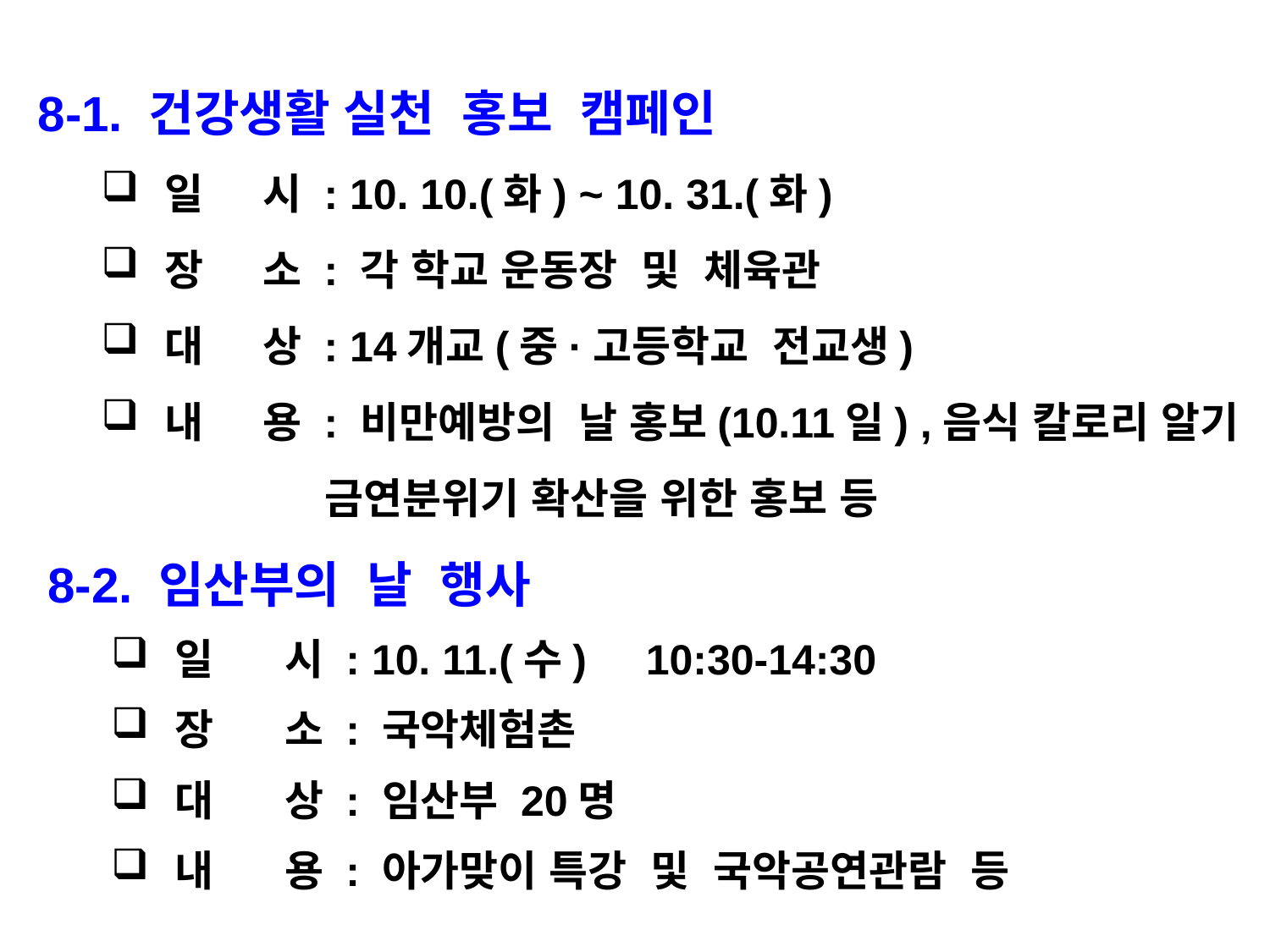

8-1. 건강생활 실천  홍보  캠페인
일     시 : 10. 10.(화) ~ 10. 31.(화)
장     소 : 각 학교 운동장  및  체육관
대     상 : 14개교(중·고등학교  전교생)
내     용 : 비만예방의  날 홍보(10.11일) ,음식 칼로리 알기
                  금연분위기 확산을 위한 홍보 등

8-2. 임산부의  날  행사
일      시 : 10. 11.(수)     10:30-14:30
장      소 : 국악체험촌
대      상 : 임산부 20명
내      용 : 아가맞이 특강  및  국악공연관람  등